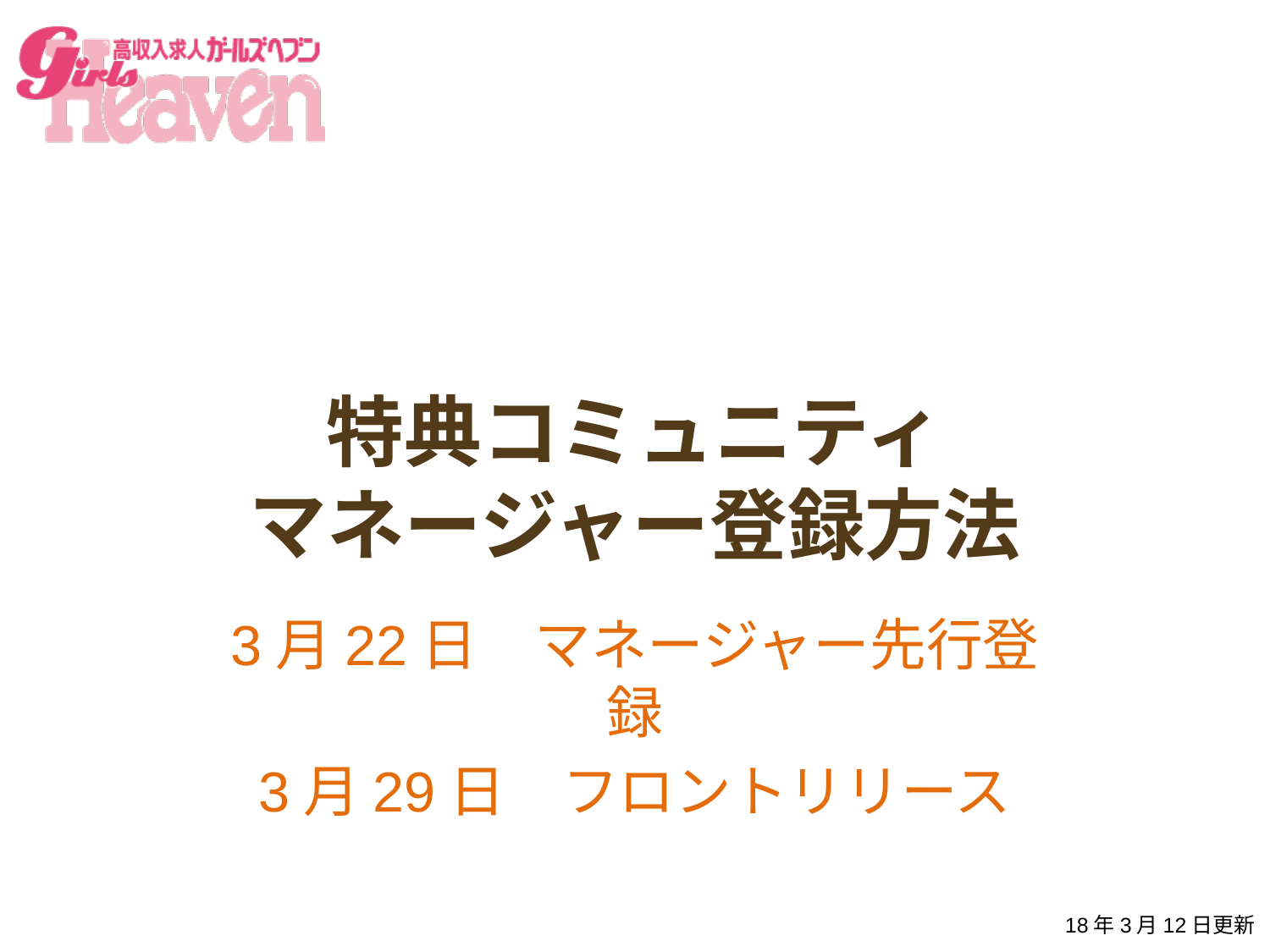

# 特典コミュニティ マネージャー登録方法
3月22日　マネージャー先行登録
3月29日　フロントリリース
18年3月12日更新